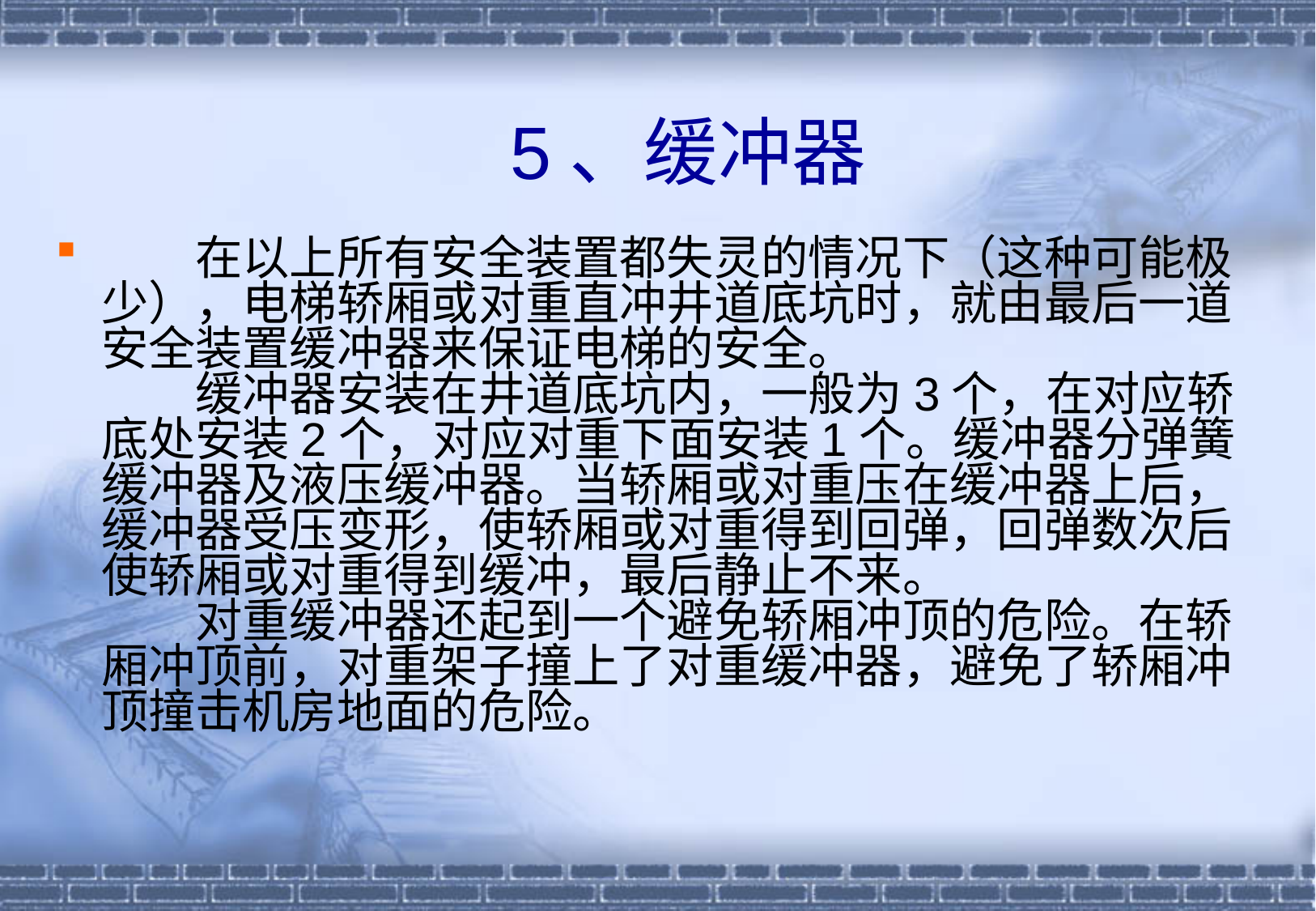

# 5、缓冲器
　　在以上所有安全装置都失灵的情况下（这种可能极少），电梯轿厢或对重直冲井道底坑时，就由最后一道安全装置缓冲器来保证电梯的安全。
　　缓冲器安装在井道底坑内，一般为3个，在对应轿底处安装2个，对应对重下面安装1个。缓冲器分弹簧缓冲器及液压缓冲器。当轿厢或对重压在缓冲器上后，缓冲器受压变形，使轿厢或对重得到回弹，回弹数次后使轿厢或对重得到缓冲，最后静止不来。
　　对重缓冲器还起到一个避免轿厢冲顶的危险。在轿厢冲顶前，对重架子撞上了对重缓冲器，避免了轿厢冲顶撞击机房地面的危险。